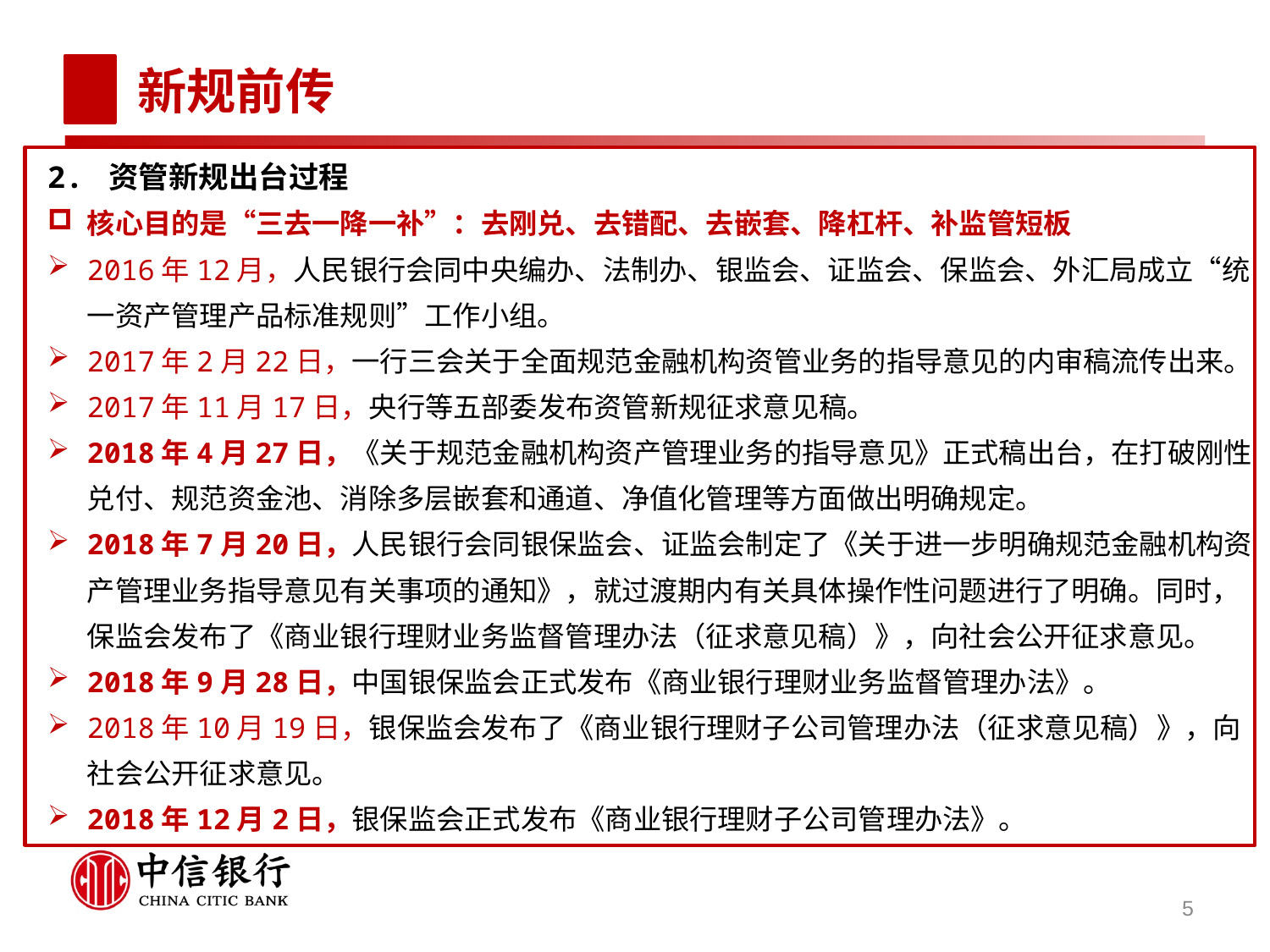

新规前传
2. 资管新规出台过程
核心目的是“三去一降一补”：去刚兑、去错配、去嵌套、降杠杆、补监管短板
2016年12月，人民银行会同中央编办、法制办、银监会、证监会、保监会、外汇局成立“统一资产管理产品标准规则”工作小组。
2017年2月22日，一行三会关于全面规范金融机构资管业务的指导意见的内审稿流传出来。
2017年11月17日，央行等五部委发布资管新规征求意见稿。
2018年4月27日，《关于规范金融机构资产管理业务的指导意见》正式稿出台，在打破刚性兑付、规范资金池、消除多层嵌套和通道、净值化管理等方面做出明确规定。
2018年7月20日，人民银行会同银保监会、证监会制定了《关于进一步明确规范金融机构资产管理业务指导意见有关事项的通知》，就过渡期内有关具体操作性问题进行了明确。同时，保监会发布了《商业银行理财业务监督管理办法（征求意见稿）》，向社会公开征求意见。
2018年9月28日，中国银保监会正式发布《商业银行理财业务监督管理办法》。
2018年10月19日，银保监会发布了《商业银行理财子公司管理办法（征求意见稿）》，向社会公开征求意见。
2018年12月2日，银保监会正式发布《商业银行理财子公司管理办法》。

5